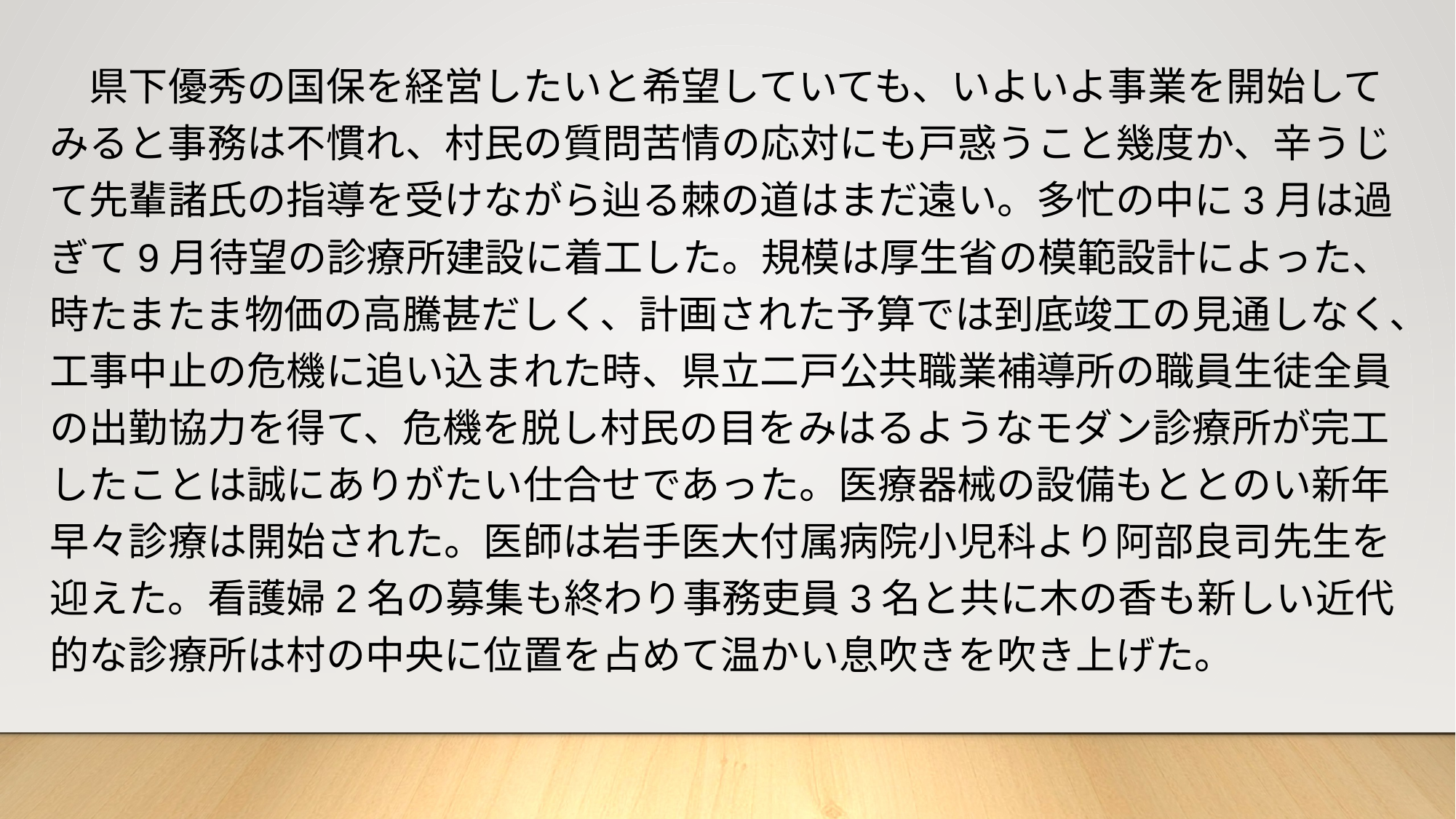

県下優秀の国保を経営したいと希望していても、いよいよ事業を開始してみると事務は不慣れ、村民の質問苦情の応対にも戸惑うこと幾度か、辛うじて先輩諸氏の指導を受けながら辿る棘の道はまだ遠い。多忙の中に3月は過ぎて9月待望の診療所建設に着工した。規模は厚生省の模範設計によった、時たまたま物価の高騰甚だしく、計画された予算では到底竣工の見通しなく、工事中止の危機に追い込まれた時、県立二戸公共職業補導所の職員生徒全員の出勤協力を得て、危機を脱し村民の目をみはるようなモダン診療所が完工したことは誠にありがたい仕合せであった。医療器械の設備もととのい新年早々診療は開始された。医師は岩手医大付属病院小児科より阿部良司先生を迎えた。看護婦2名の募集も終わり事務吏員3名と共に木の香も新しい近代的な診療所は村の中央に位置を占めて温かい息吹きを吹き上げた。